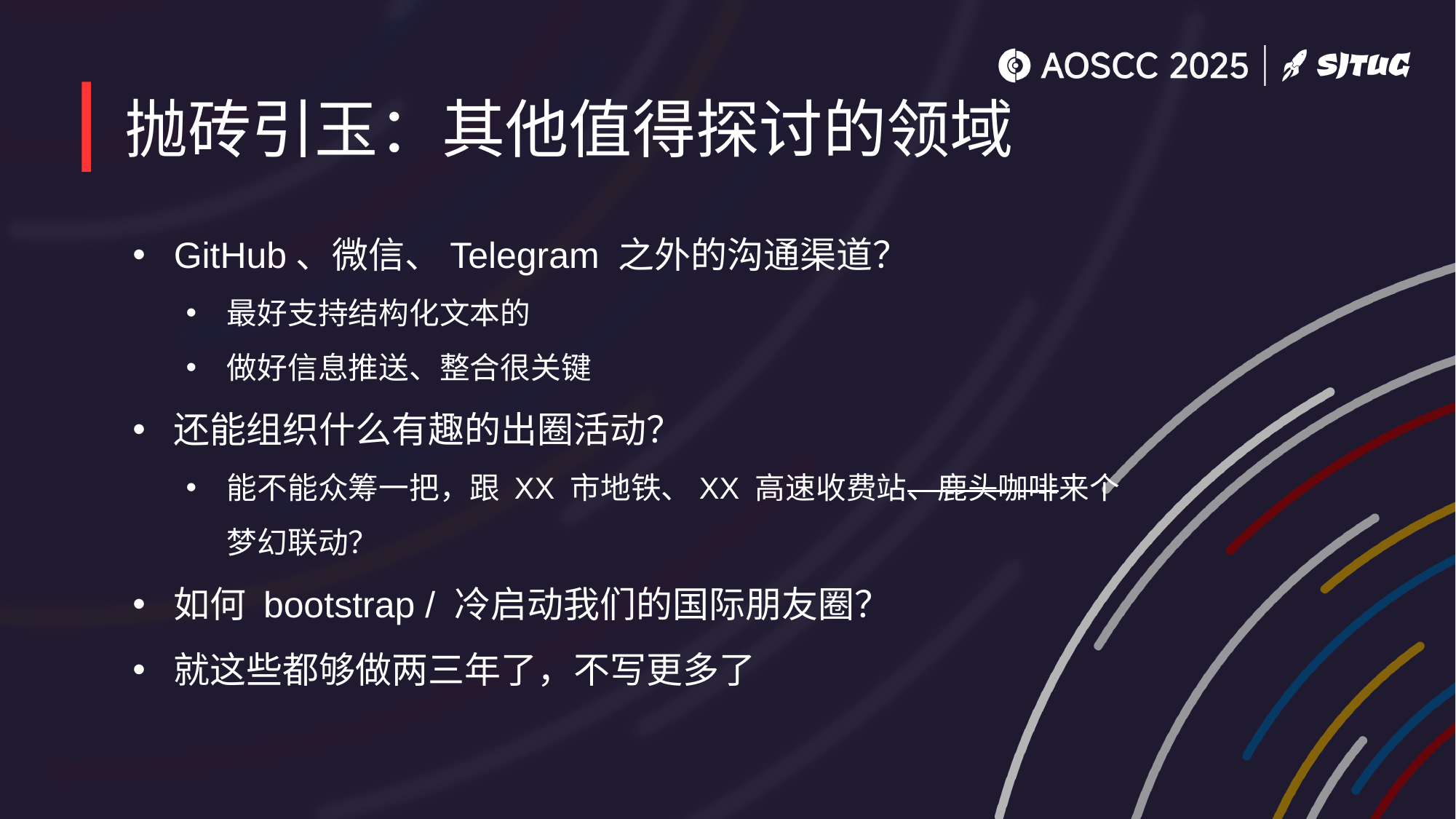

# 抛砖引玉：其他值得探讨的领域
GitHub、微信、Telegram 之外的沟通渠道？
最好支持结构化文本的
做好信息推送、整合很关键
还能组织什么有趣的出圈活动？
能不能众筹一把，跟 XX 市地铁、XX 高速收费站、鹿头咖啡来个梦幻联动？
如何 bootstrap / 冷启动我们的国际朋友圈？
就这些都够做两三年了，不写更多了